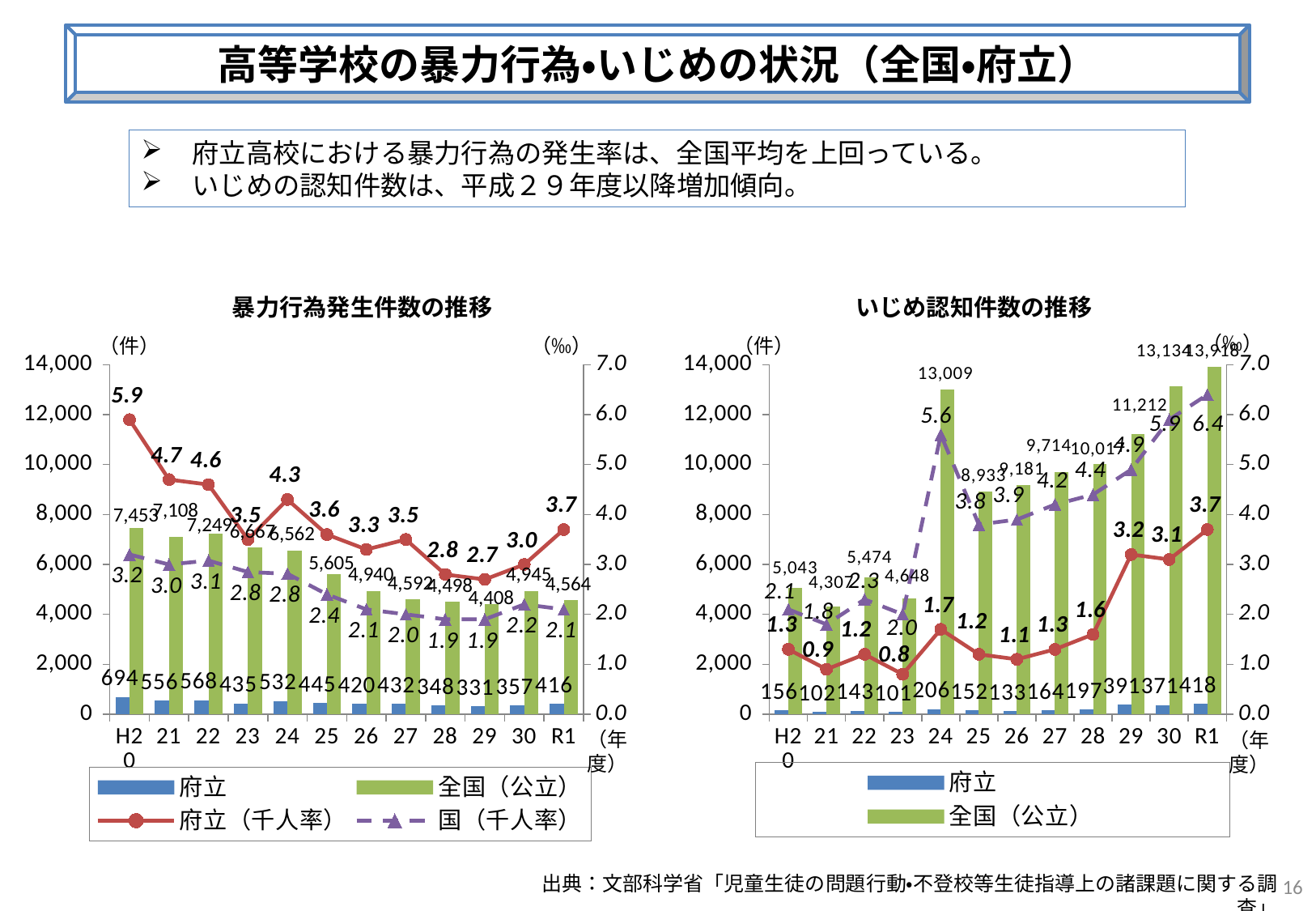

高等学校の暴力行為・いじめの状況（全国・府立）
　府立高校における暴力行為の発生率は、全国平均を上回っている。
　いじめの認知件数は、平成２９年度以降増加傾向。
暴力行為発生件数の推移
いじめ認知件数の推移
（‰）
（‰）
（件）

### Chart

| Category | 府立 | 全国（公立） | 府立（千人率） | 国（千人率） |
|---|---|---|---|---|
| H20 | 694.0 | 7453.0 | 5.9 | 3.2 |
| 21 | 556.0 | 7108.0 | 4.7 | 3.0 |
| 22 | 568.0 | 7249.0 | 4.6 | 3.078654548543277 |
| 23 | 435.0 | 6667.0 | 3.5 | 2.848558544778383 |
| 24 | 532.0 | 6562.0 | 4.3 | 2.813964847309602 |
| 25 | 445.0 | 5605.0 | 3.6 | 2.4 |
| 26 | 420.0 | 4940.0 | 3.3 | 2.1 |
| 27 | 432.0 | 4592.0 | 3.5 | 2.0 |
| 28 | 348.0 | 4498.0 | 2.8 | 1.9 |
| 29 | 331.0 | 4408.0 | 2.7 | 1.9 |
| 30 | 357.0 | 4945.0 | 3.0 | 2.2 |
| R1 | 416.0 | 4564.0 | 3.7 | 2.1 |
（件）

### Chart

| Category | 府立 | 全国（公立） | 府立（千人率） | 国（千人率） |
|---|---|---|---|---|
| H20 | 156.0 | 5043.0 | 1.3 | 2.1 |
| 21 | 102.0 | 4307.0 | 0.9 | 1.8 |
| 22 | 143.0 | 5474.0 | 1.2 | 2.3 |
| 23 | 101.0 | 4648.0 | 0.8 | 2.0 |
| 24 | 206.0 | 13009.0 | 1.7 | 5.6 |
| 25 | 152.0 | 8933.0 | 1.2 | 3.8 |
| 26 | 133.0 | 9181.0 | 1.1 | 3.9 |
| 27 | 164.0 | 9714.0 | 1.3 | 4.2 |
| 28 | 197.0 | 10017.0 | 1.6 | 4.4 |
| 29 | 391.0 | 11212.0 | 3.2 | 4.9 |
| 30 | 371.0 | 13134.0 | 3.1 | 5.9 |
| R1 | 418.0 | 13918.0 | 3.7 | 6.4 |
（年度）
（年度）
16
出典：文部科学省「児童生徒の問題行動・不登校等生徒指導上の諸課題に関する調査」